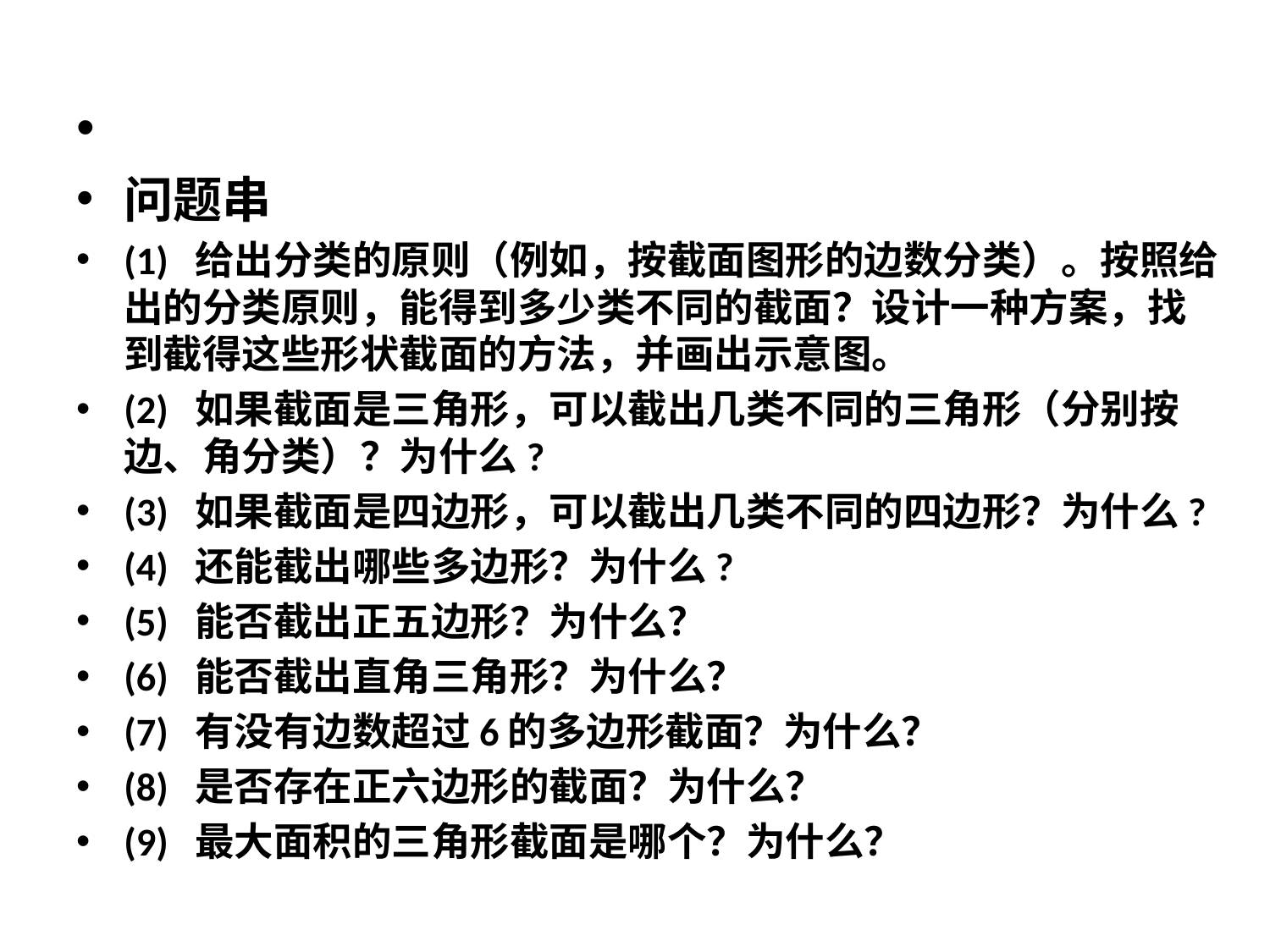

问题串
(1)  给出分类的原则（例如，按截面图形的边数分类）。按照给出的分类原则，能得到多少类不同的截面？设计一种方案，找到截得这些形状截面的方法，并画出示意图。
(2)  如果截面是三角形，可以截出几类不同的三角形（分别按边、角分类）？为什么?
(3)  如果截面是四边形，可以截出几类不同的四边形？为什么?
(4)  还能截出哪些多边形？为什么?
(5)  能否截出正五边形？为什么？
(6)  能否截出直角三角形？为什么？
(7)  有没有边数超过6的多边形截面？为什么？
(8)  是否存在正六边形的截面？为什么？
(9)  最大面积的三角形截面是哪个？为什么？